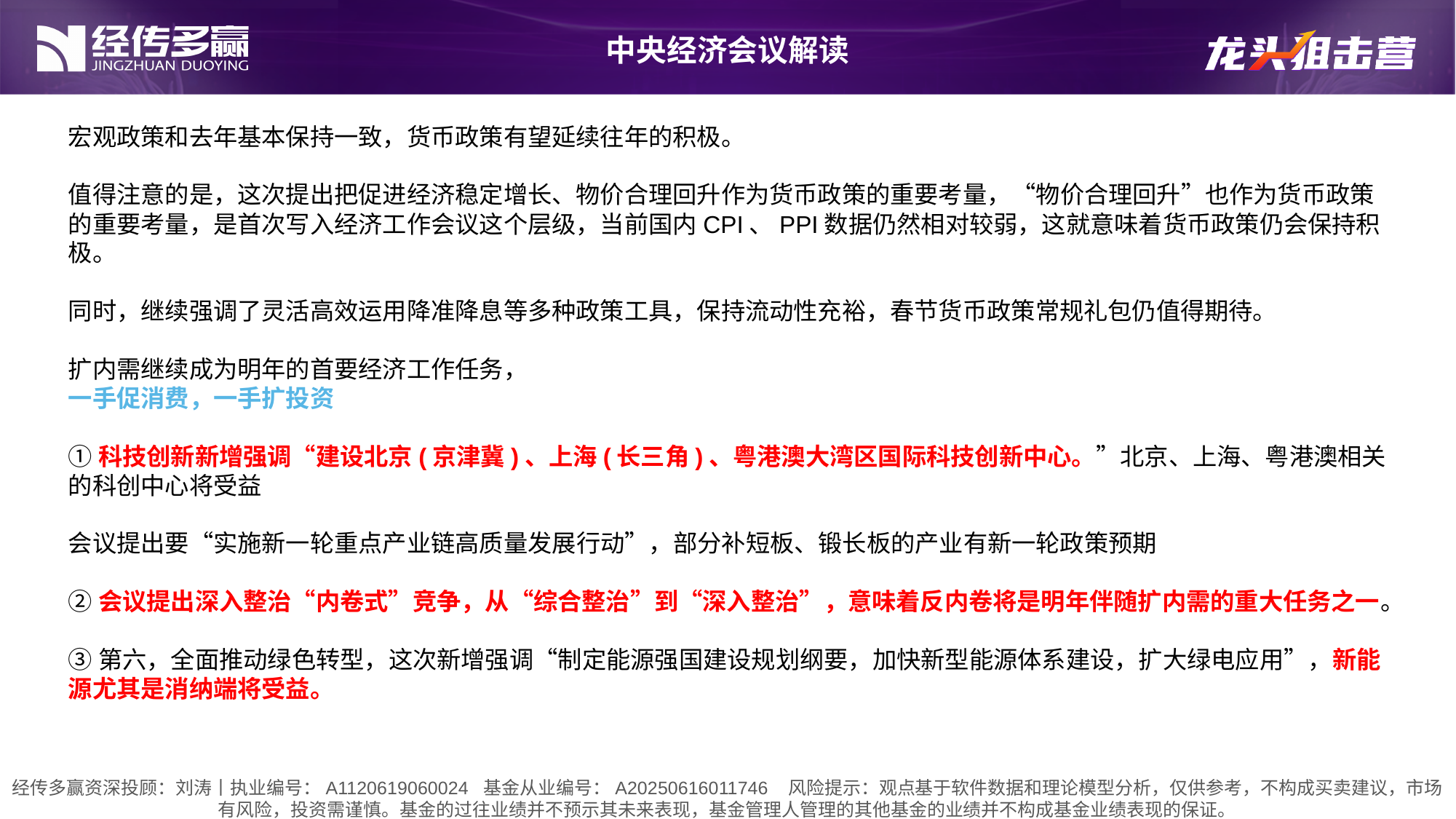

中央经济会议解读
宏观政策和去年基本保持一致，货币政策有望延续往年的积极。

值得注意的是，这次提出把促进经济稳定增长、物价合理回升作为货币政策的重要考量，“物价合理回升”也作为货币政策的重要考量，是首次写入经济工作会议这个层级，当前国内CPI、PPI数据仍然相对较弱，这就意味着货币政策仍会保持积极。

同时，继续强调了灵活高效运用降准降息等多种政策工具，保持流动性充裕，春节货币政策常规礼包仍值得期待。

扩内需继续成为明年的首要经济工作任务，
一手促消费，一手扩投资

①科技创新新增强调“建设北京(京津冀)、上海(长三角)、粤港澳大湾区国际科技创新中心。”北京、上海、粤港澳相关的科创中心将受益

会议提出要“实施新一轮重点产业链高质量发展行动”，部分补短板、锻长板的产业有新一轮政策预期

②会议提出深入整治“内卷式”竞争，从“综合整治”到“深入整治”，意味着反内卷将是明年伴随扩内需的重大任务之一。

③第六，全面推动绿色转型，这次新增强调“制定能源强国建设规划纲要，加快新型能源体系建设，扩大绿电应用”，新能源尤其是消纳端将受益。